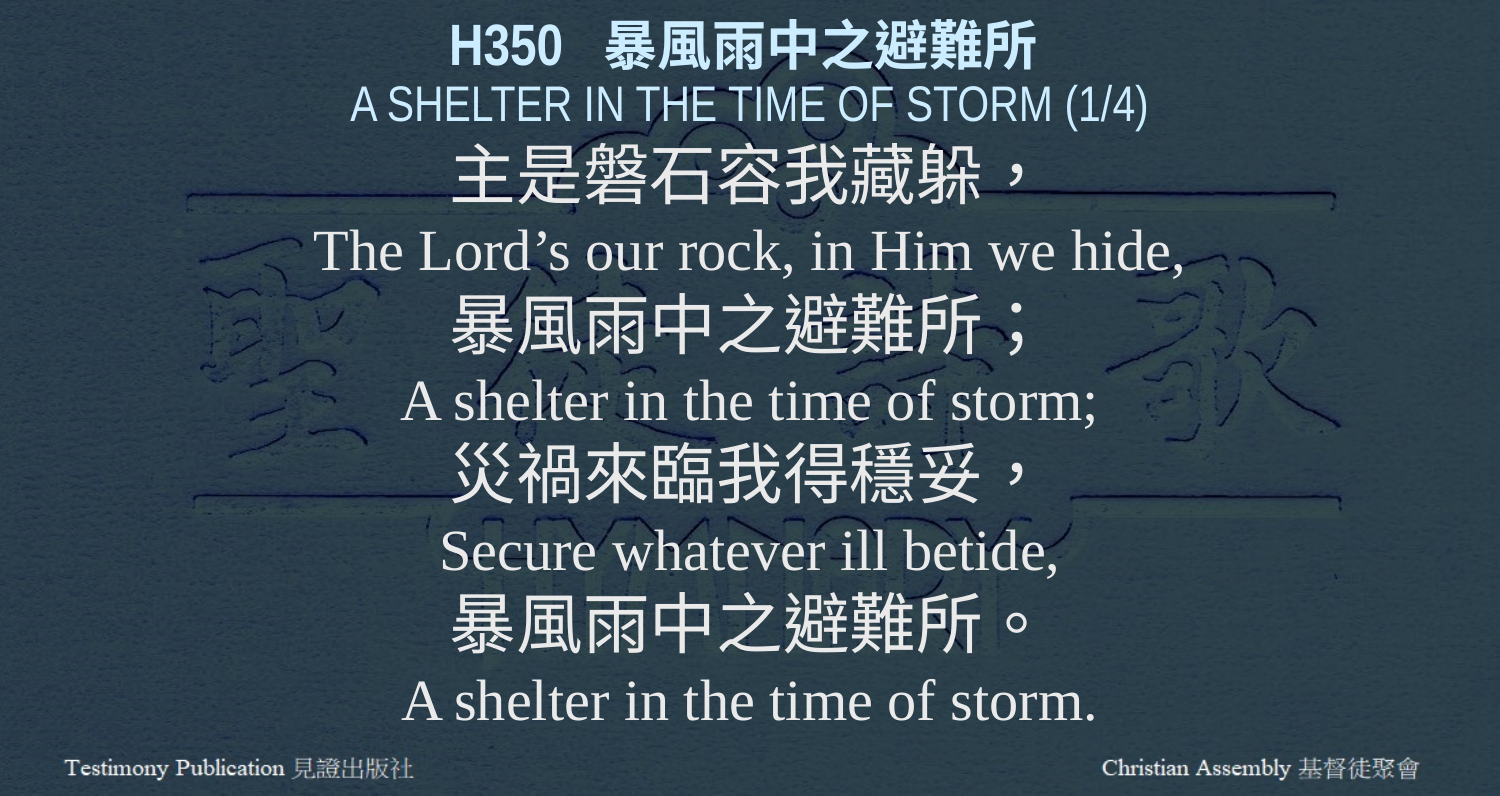

H350  暴風雨中之避難所
A SHELTER IN THE TIME OF STORM (1/4)
主是磐石容我藏躲，
The Lord’s our rock, in Him we hide,
暴風雨中之避難所；
A shelter in the time of storm;
災禍來臨我得穩妥，
Secure whatever ill betide,
暴風雨中之避難所。
A shelter in the time of storm.